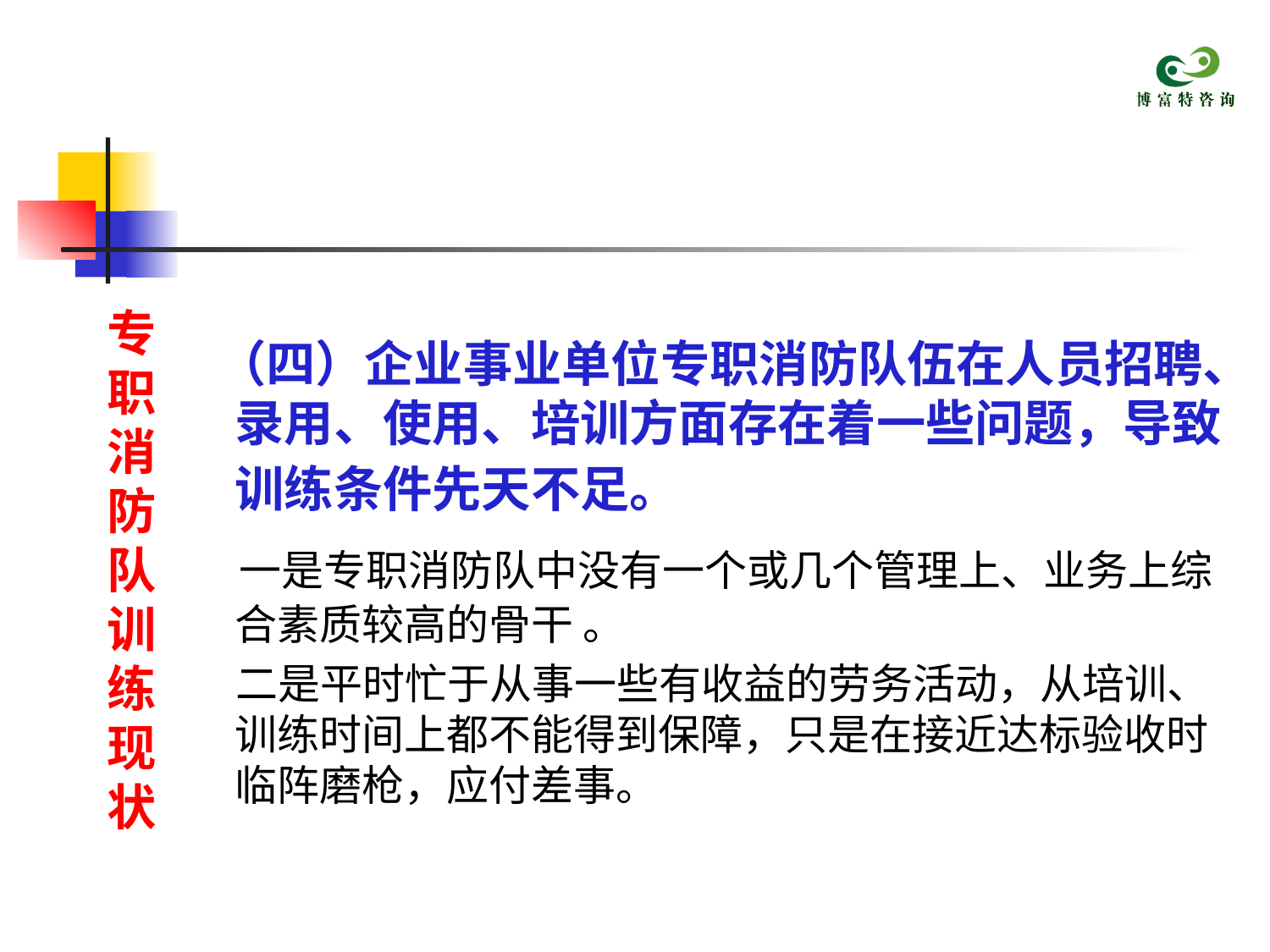

#
专职消防队训练现状
  （四）企业事业单位专职消防队伍在人员招聘、录用、使用、培训方面存在着一些问题，导致训练条件先天不足。
   一是专职消防队中没有一个或几个管理上、业务上综合素质较高的骨干 。
    二是平时忙于从事一些有收益的劳务活动，从培训、训练时间上都不能得到保障，只是在接近达标验收时临阵磨枪，应付差事。